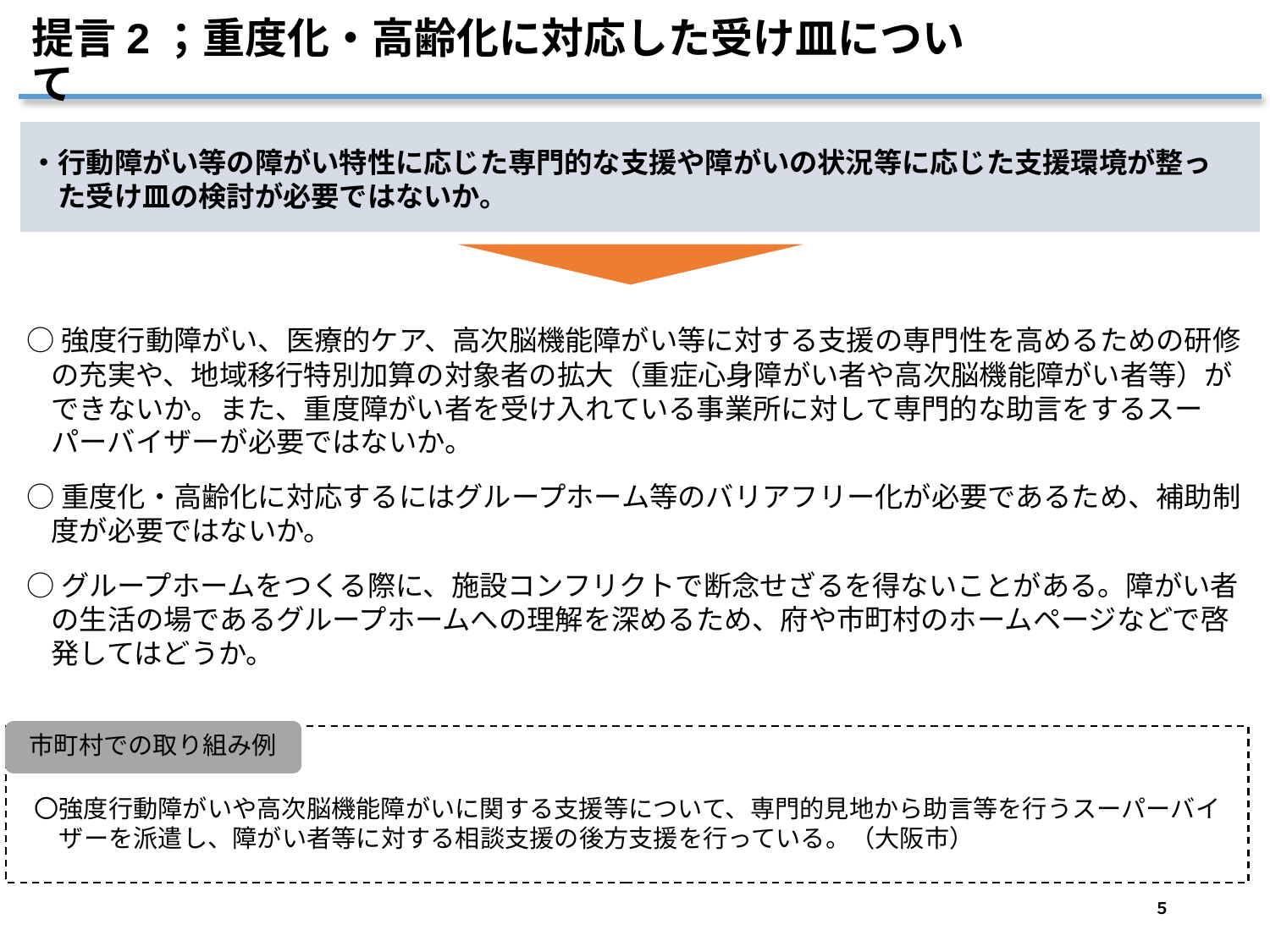

提言2；重度化・高齢化に対応した受け皿について

・行動障がい等の障がい特性に応じた専門的な支援や障がいの状況等に応じた支援環境が整っ
　た受け皿の検討が必要ではないか。

○強度行動障がい、医療的ケア、高次脳機能障がい等に対する支援の専門性を高めるための研修の充実や、地域移行特別加算の対象者の拡大（重症心身障がい者や高次脳機能障がい者等）ができないか。また、重度障がい者を受け入れている事業所に対して専門的な助言をするスーパーバイザーが必要ではないか。
○重度化・高齢化に対応するにはグループホーム等のバリアフリー化が必要であるため、補助制度が必要ではないか。
○グループホームをつくる際に、施設コンフリクトで断念せざるを得ないことがある。障がい者の生活の場であるグループホームへの理解を深めるため、府や市町村のホームページなどで啓発してはどうか。
市町村での取り組み例

〇強度行動障がいや高次脳機能障がいに関する支援等について、専門的見地から助言等を行うスーパーバイザーを派遣し、障がい者等に対する相談支援の後方支援を行っている。（大阪市）
５